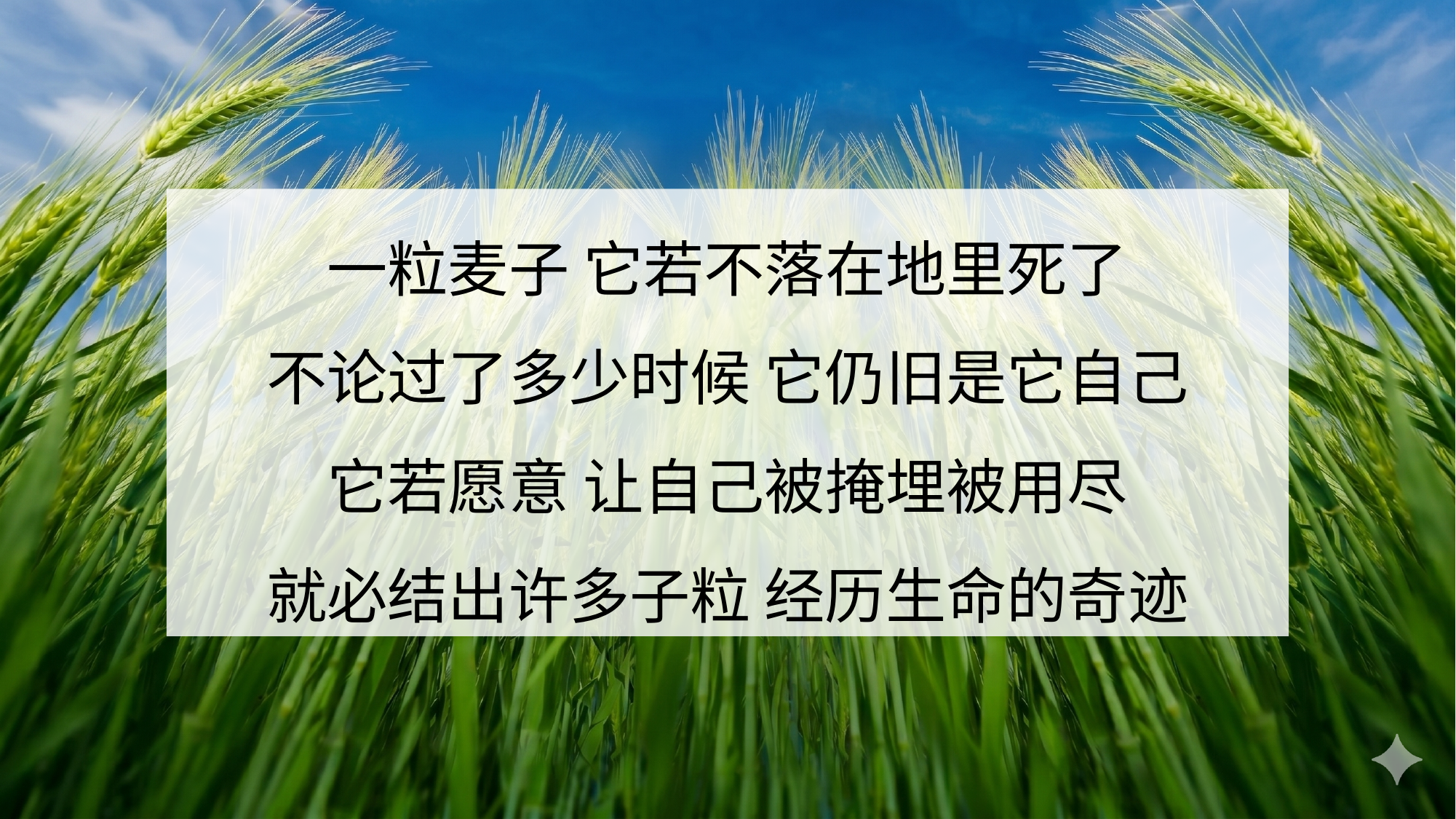

一粒麦子 它若不落在地里死了
不论过了多少时候 它仍旧是它自己
它若愿意 让自己被掩埋被用尽
就必结出许多子粒 经历生命的奇迹